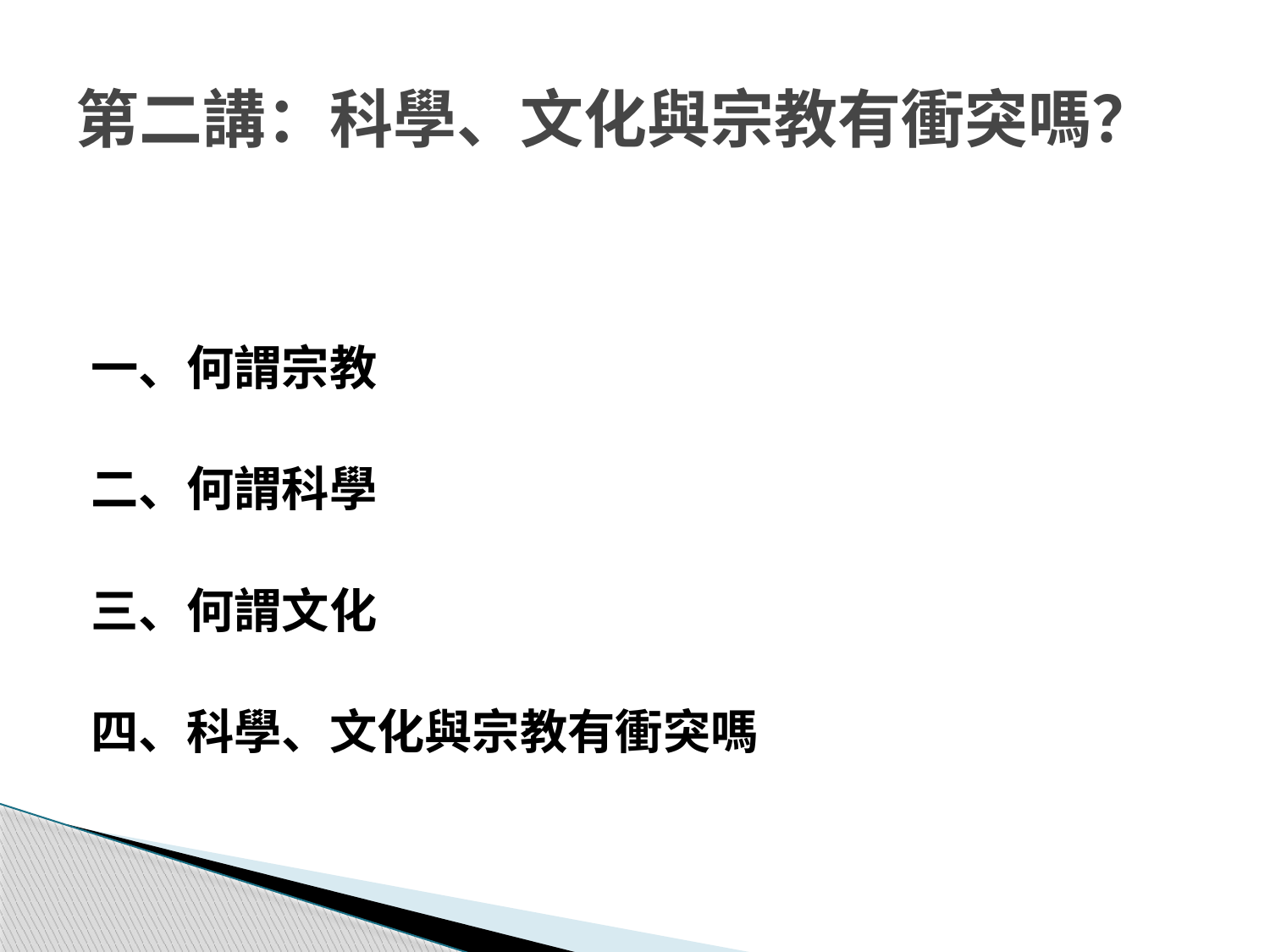

# 第二講：科學、文化與宗教有衝突嗎？
一、何謂宗教
二、何謂科學
三、何謂文化
四、科學、文化與宗教有衝突嗎